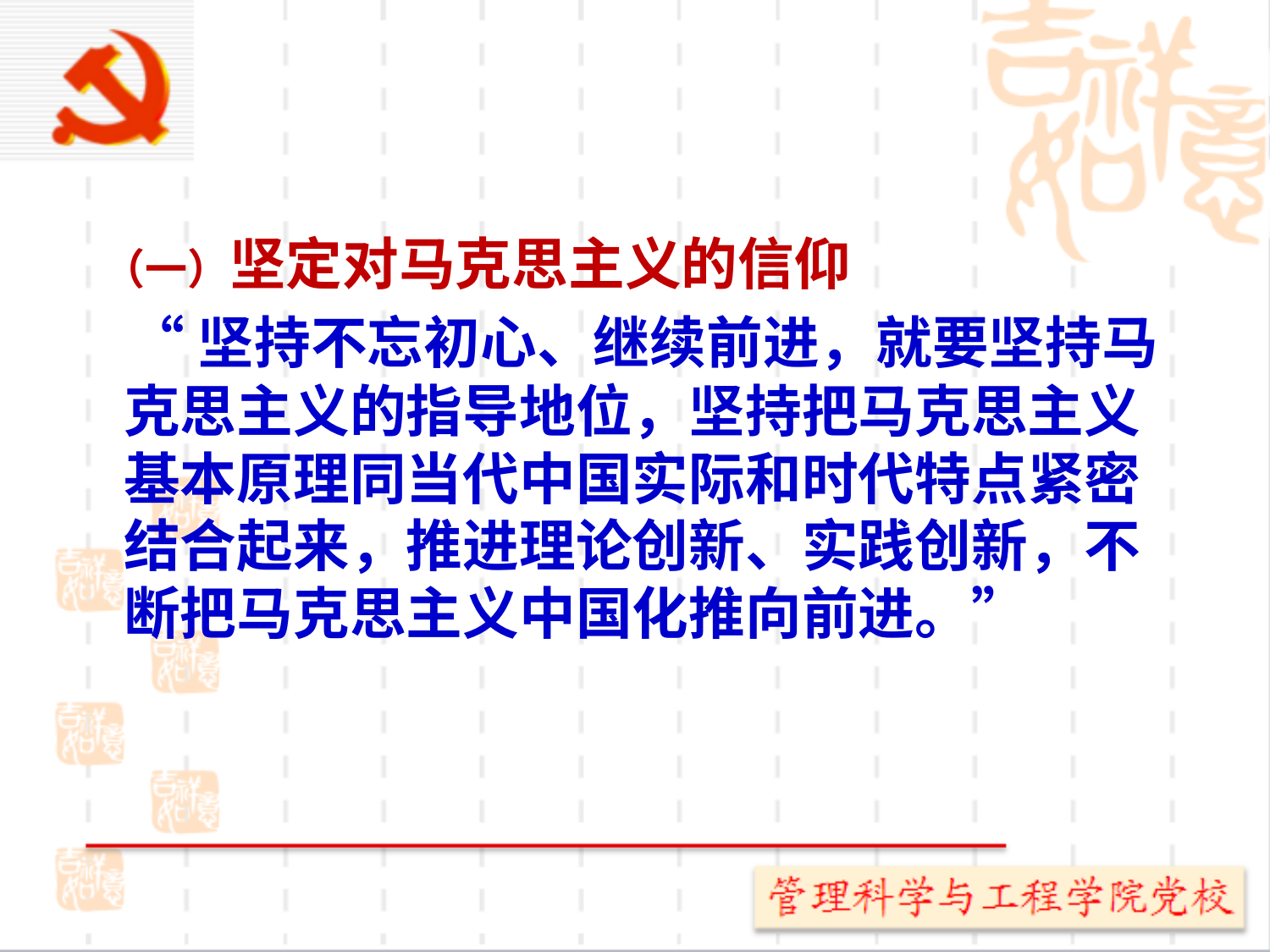

#
 （一）坚定对马克思主义的信仰
    “坚持不忘初心、继续前进，就要坚持马克思主义的指导地位，坚持把马克思主义基本原理同当代中国实际和时代特点紧密结合起来，推进理论创新、实践创新，不断把马克思主义中国化推向前进。”